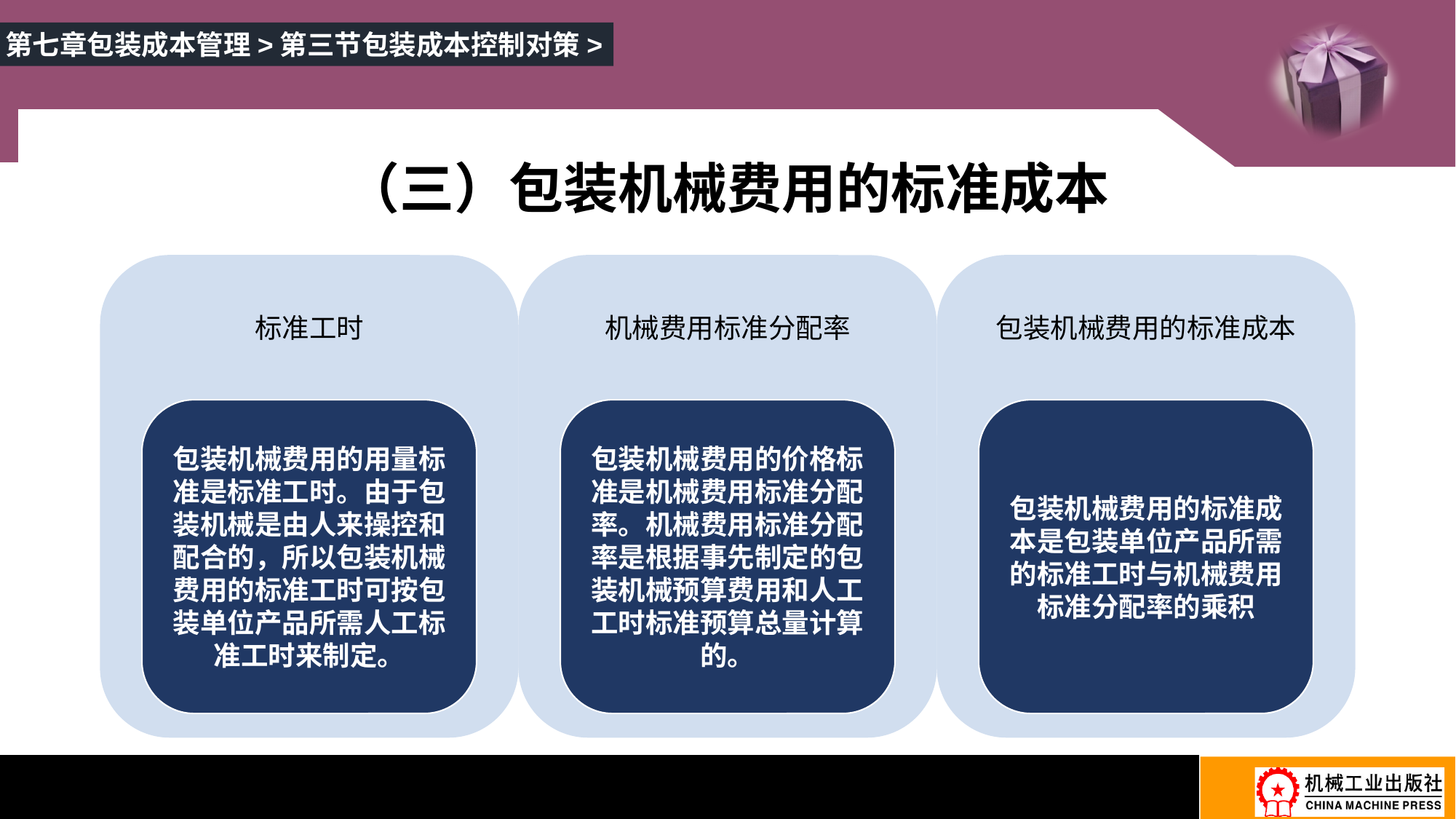

第七章包装成本管理>第三节包装成本控制对策>
# （三）包装机械费用的标准成本
标准工时
包装机械费用的用量标准是标准工时。由于包装机械是由人来操控和配合的，所以包装机械费用的标准工时可按包装单位产品所需人工标准工时来制定。
机械费用标准分配率
包装机械费用的价格标准是机械费用标准分配率。机械费用标准分配率是根据事先制定的包装机械预算费用和人工工时标准预算总量计算的。
包装机械费用的标准成本
包装机械费用的标准成本是包装单位产品所需的标准工时与机械费用标准分配率的乘积